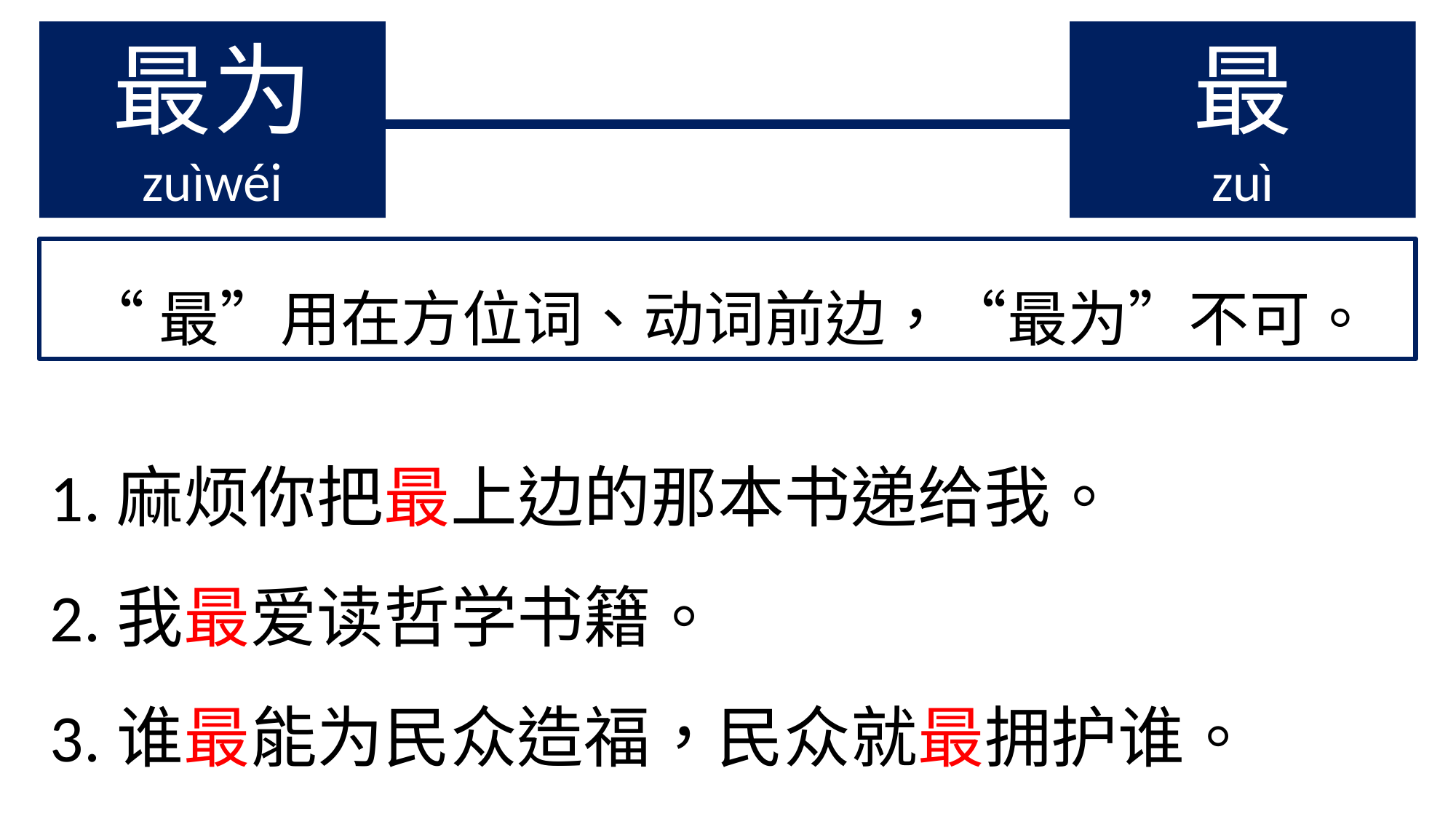

最为
zuìwéi
最
zuì
“最”用在方位词、动词前边，“最为”不可。
1.麻烦你把最上边的那本书递给我。
2.我最爱读哲学书籍。
3.谁最能为民众造福，民众就最拥护谁。